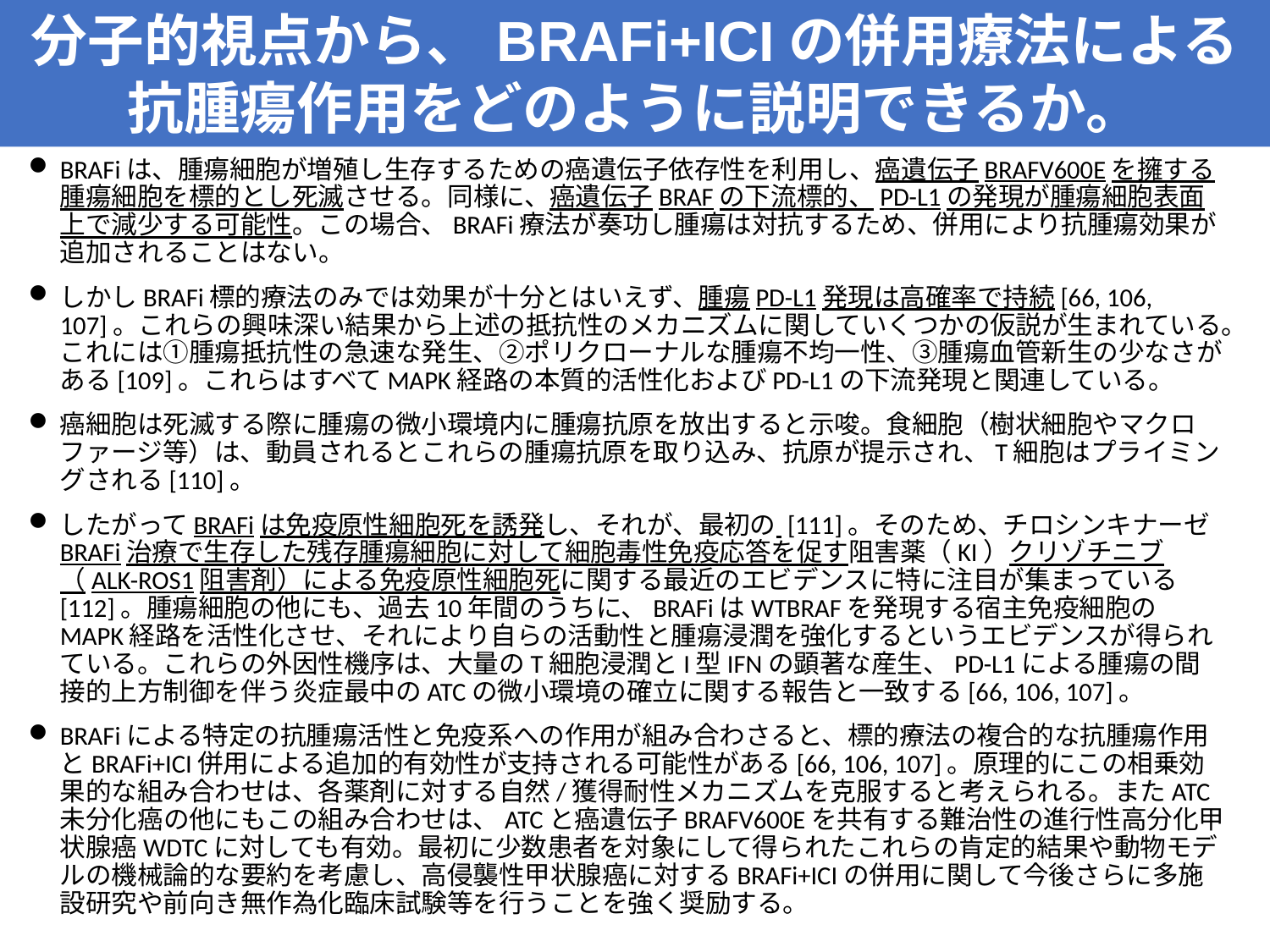

分子的視点から、BRAFi+ICIの併用療法による抗腫瘍作用をどのように説明できるか。
BRAFiは、腫瘍細胞が増殖し生存するための癌遺伝子依存性を利用し、癌遺伝子BRAFV600Eを擁する腫瘍細胞を標的とし死滅させる。同様に、癌遺伝子BRAFの下流標的、PD-L1の発現が腫瘍細胞表面上で減少する可能性。この場合、BRAFi療法が奏功し腫瘍は対抗するため、併用により抗腫瘍効果が追加されることはない。
しかしBRAFi標的療法のみでは効果が十分とはいえず、腫瘍PD-L1発現は高確率で持続[66, 106, 107]。これらの興味深い結果から上述の抵抗性のメカニズムに関していくつかの仮説が生まれている。これには①腫瘍抵抗性の急速な発生、②ポリクローナルな腫瘍不均一性、③腫瘍血管新生の少なさがある[109]。これらはすべてMAPK経路の本質的活性化およびPD-L1の下流発現と関連している。
癌細胞は死滅する際に腫瘍の微小環境内に腫瘍抗原を放出すると示唆。食細胞（樹状細胞やマクロファージ等）は、動員されるとこれらの腫瘍抗原を取り込み、抗原が提示され、T細胞はプライミングされる[110]。
したがってBRAFiは免疫原性細胞死を誘発し、それが、最初の [111]。そのため、チロシンキナーゼBRAFi治療で生存した残存腫瘍細胞に対して細胞毒性免疫応答を促す阻害薬（KI）クリゾチニブ（ALK-ROS1阻害剤）による免疫原性細胞死に関する最近のエビデンスに特に注目が集まっている[112]。腫瘍細胞の他にも、過去10年間のうちに、BRAFiはWTBRAFを発現する宿主免疫細胞のMAPK経路を活性化させ、それにより自らの活動性と腫瘍浸潤を強化するというエビデンスが得られている。これらの外因性機序は、大量のT細胞浸潤とI型IFNの顕著な産生、PD-L1による腫瘍の間接的上方制御を伴う炎症最中のATCの微小環境の確立に関する報告と一致する[66, 106, 107]。
BRAFiによる特定の抗腫瘍活性と免疫系への作用が組み合わさると、標的療法の複合的な抗腫瘍作用とBRAFi+ICI併用による追加的有効性が支持される可能性がある[66, 106, 107]。原理的にこの相乗効果的な組み合わせは、各薬剤に対する自然/獲得耐性メカニズムを克服すると考えられる。またATC未分化癌の他にもこの組み合わせは、ATCと癌遺伝子BRAFV600Eを共有する難治性の進行性高分化甲状腺癌WDTCに対しても有効。最初に少数患者を対象にして得られたこれらの肯定的結果や動物モデルの機械論的な要約を考慮し、高侵襲性甲状腺癌に対するBRAFi+ICIの併用に関して今後さらに多施設研究や前向き無作為化臨床試験等を行うことを強く奨励する。